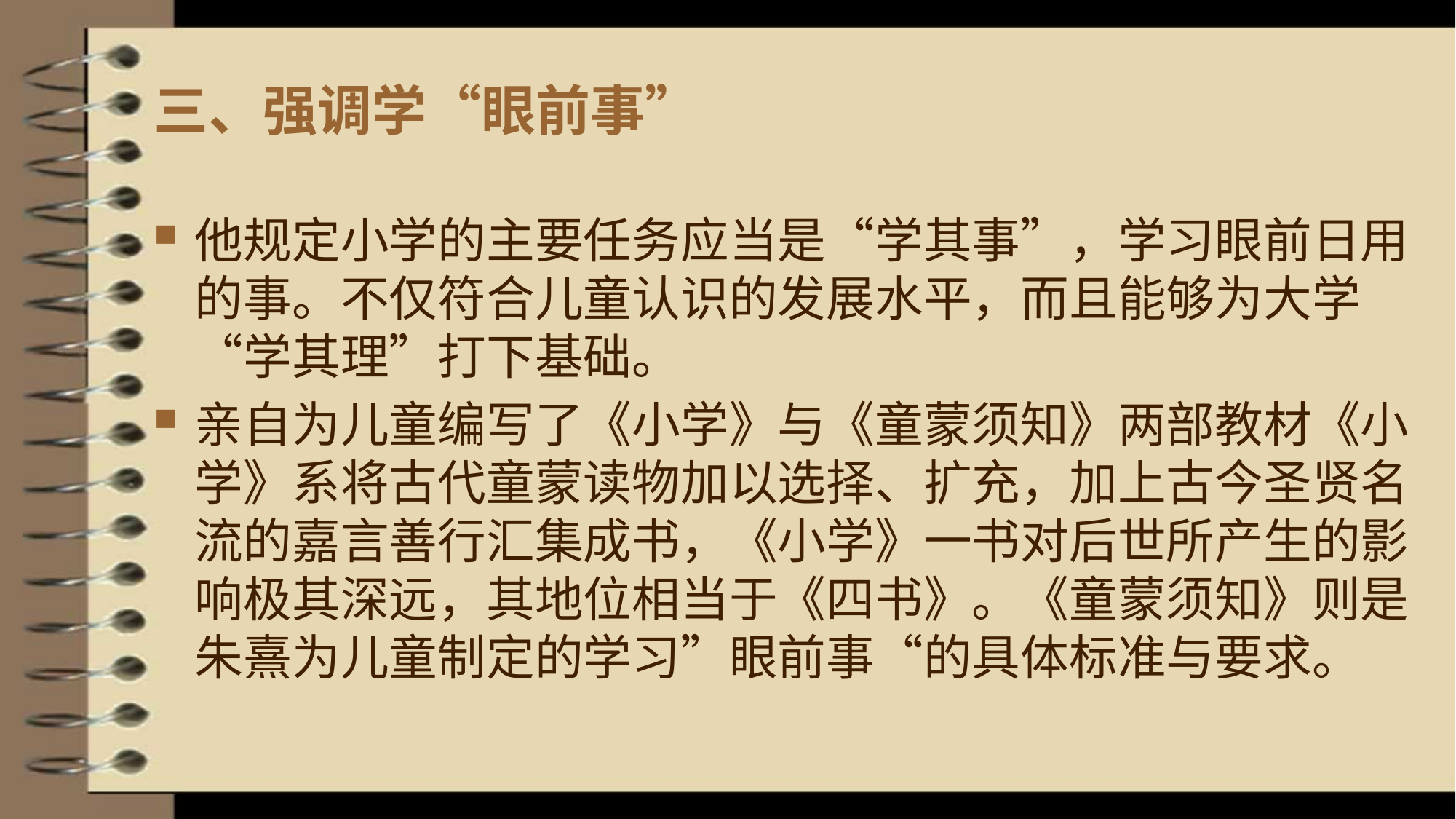

# 三、强调学“眼前事”
他规定小学的主要任务应当是“学其事”，学习眼前日用的事。不仅符合儿童认识的发展水平，而且能够为大学“学其理”打下基础。
亲自为儿童编写了《小学》与《童蒙须知》两部教材《小学》系将古代童蒙读物加以选择、扩充，加上古今圣贤名流的嘉言善行汇集成书，《小学》一书对后世所产生的影响极其深远，其地位相当于《四书》。《童蒙须知》则是朱熹为儿童制定的学习”眼前事“的具体标准与要求。